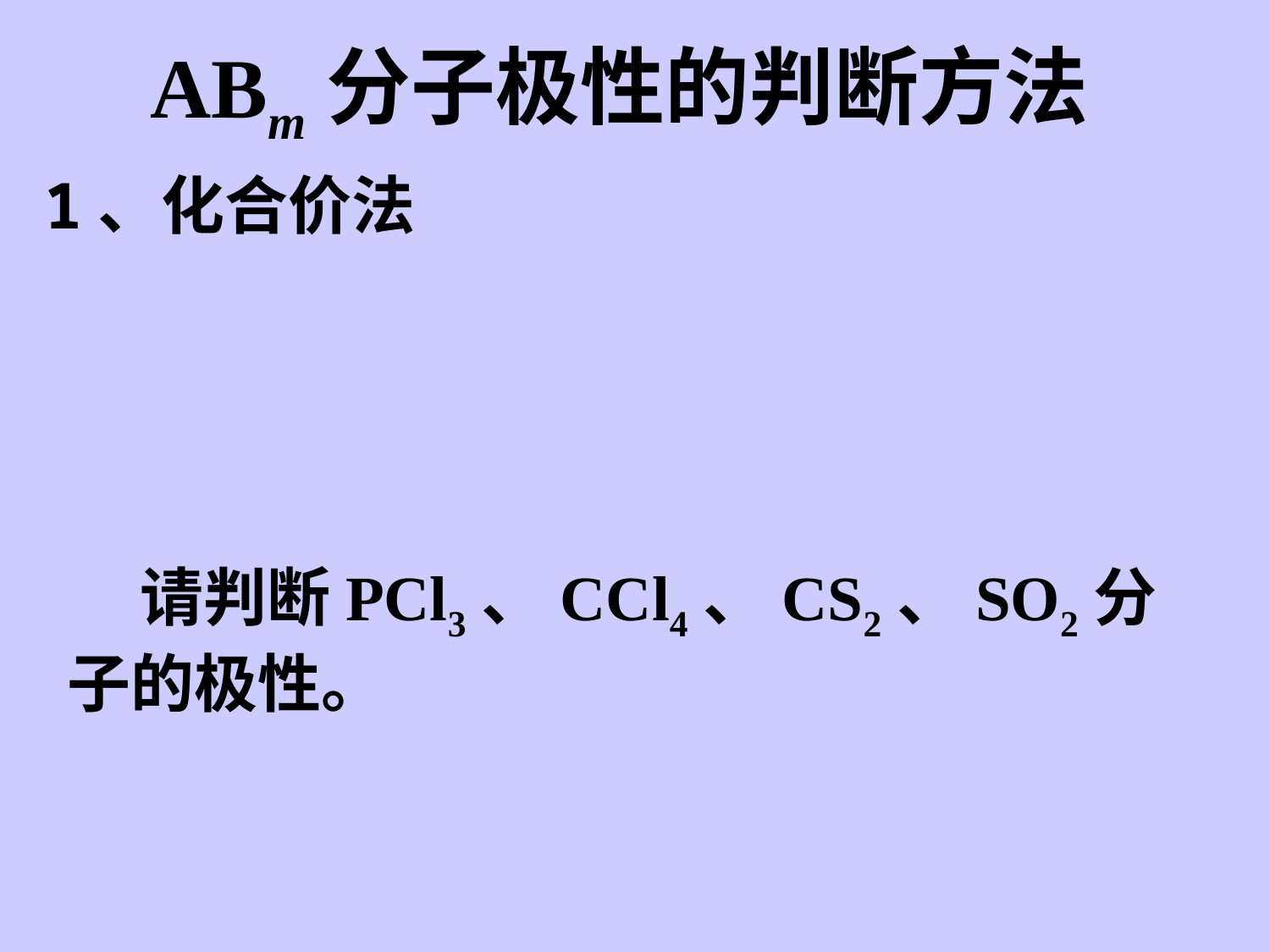

ABm分子极性的判断方法
1、化合价法
  当中心原子的化合价的绝对值等于该元素的价电子数时，该分子为非极性分子；否则为极性分子。
    请判断PCl3、CCl4、CS2、SO2分子的极性。